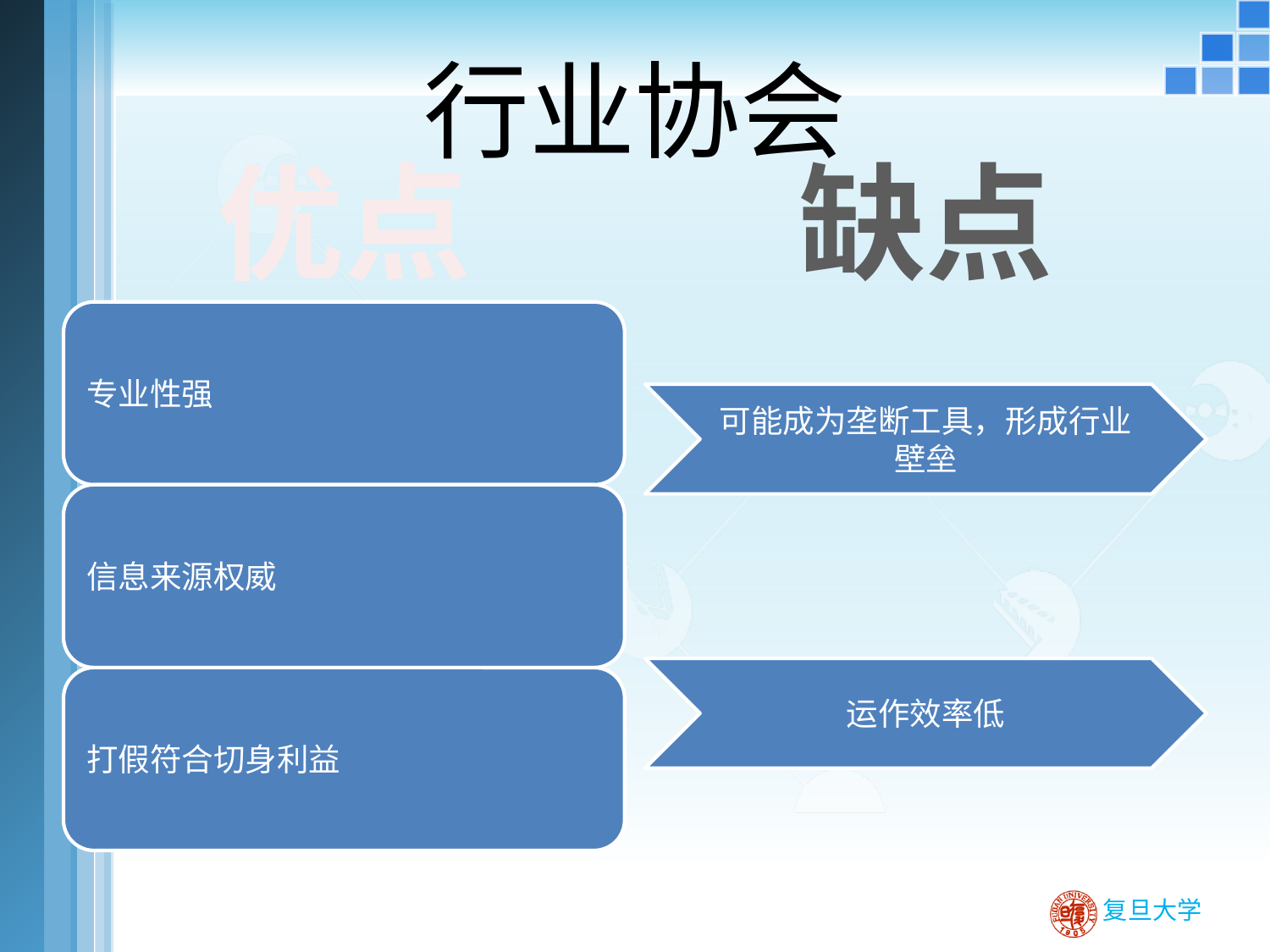

# 行业协会
优点
缺点
专业性强
信息来源权威
打假符合切身利益
可能成为垄断工具，形成行业壁垒
运作效率低